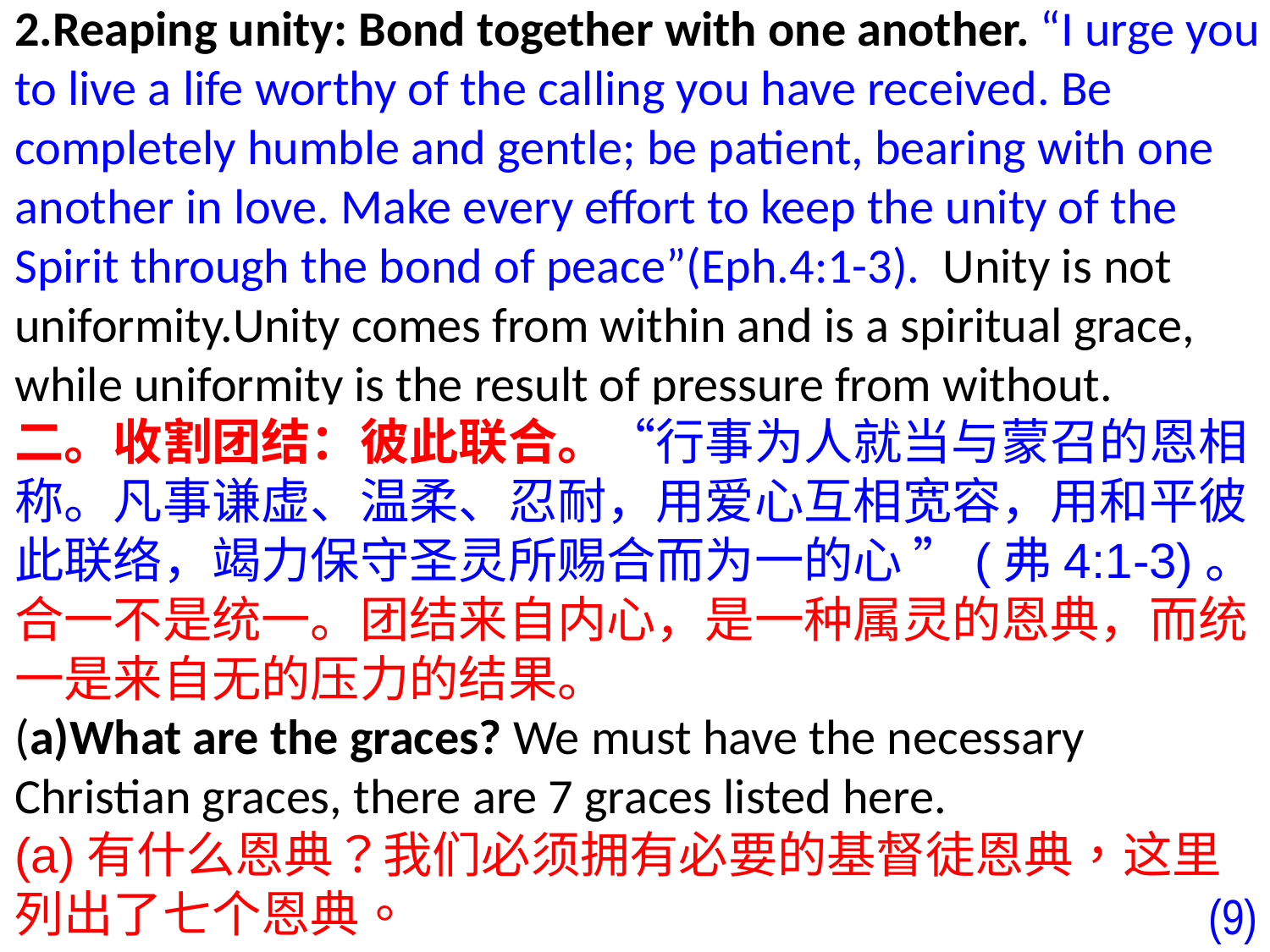

2.Reaping unity: Bond together with one another. “I urge you to live a life worthy of the calling you have received. Be completely humble and gentle; be patient, bearing with one another in love. Make every effort to keep the unity of the Spirit through the bond of peace”(Eph.4:1-3).  Unity is not uniformity.Unity comes from within and is a spiritual grace, while uniformity is the result of pressure from without.
二。收割团结：彼此联合。“行事为人就当与蒙召的恩相称。凡事谦虚、温柔、忍耐，用爱心互相宽容，用和平彼此联络，竭力保守圣灵所赐合而为一的心 ”(弗4:1-3)。合一不是统一。团结来自内心，是一种属灵的恩典，而统一是来自无的压力的结果。
(a)What are the graces? We must have the necessary Christian graces, there are 7 graces listed here.
(a)有什么恩典？我们必须拥有必要的基督徒恩典，这里列出了七个恩典。
(9)